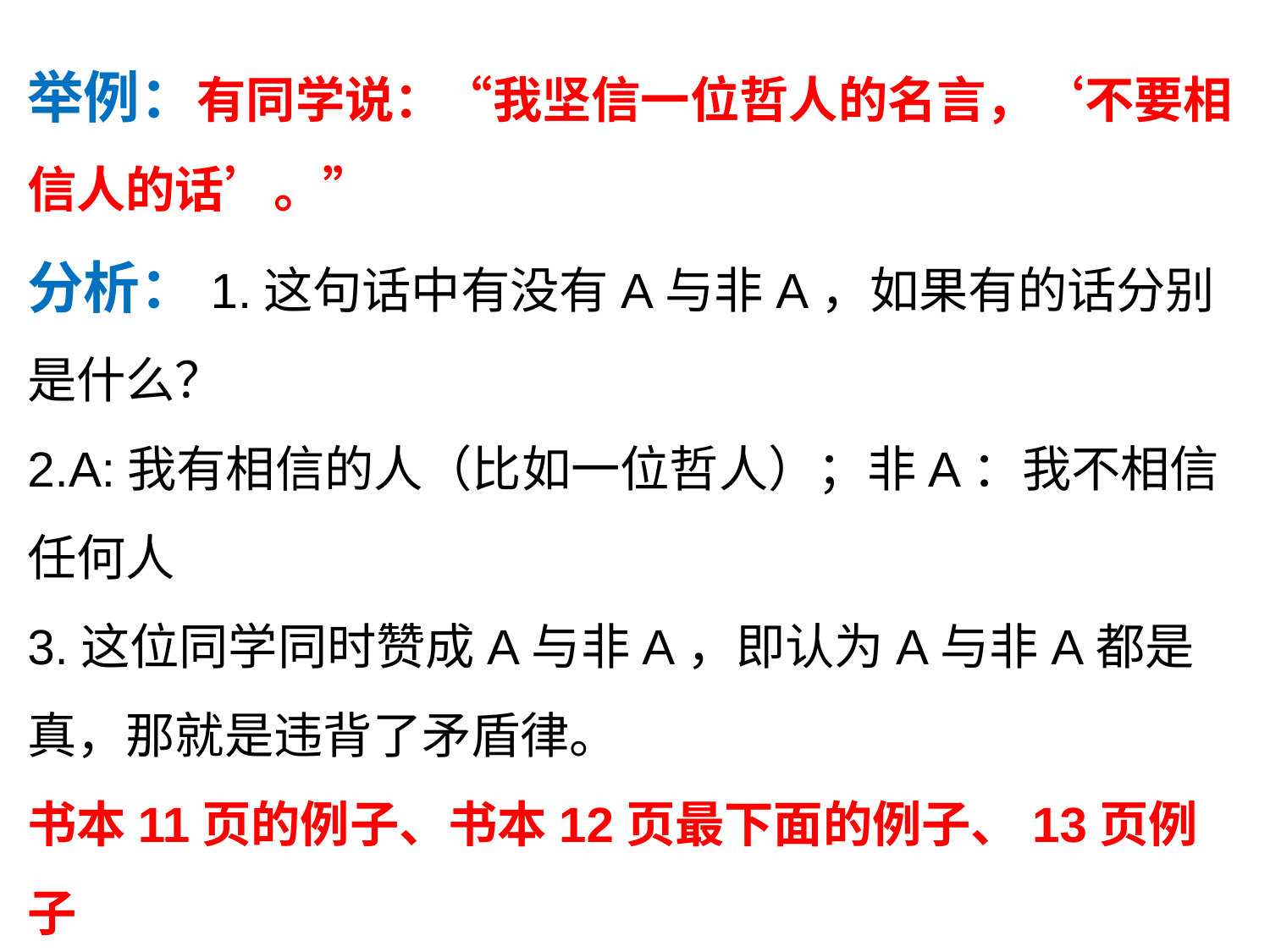

举例：有同学说：“我坚信一位哲人的名言，‘不要相信人的话’。”
分析：1.这句话中有没有A与非A，如果有的话分别是什么？
2.A:我有相信的人（比如一位哲人）；非A：我不相信任何人
3.这位同学同时赞成A与非A，即认为A与非A都是真，那就是违背了矛盾律。
书本11页的例子、书本12页最下面的例子、13页例子